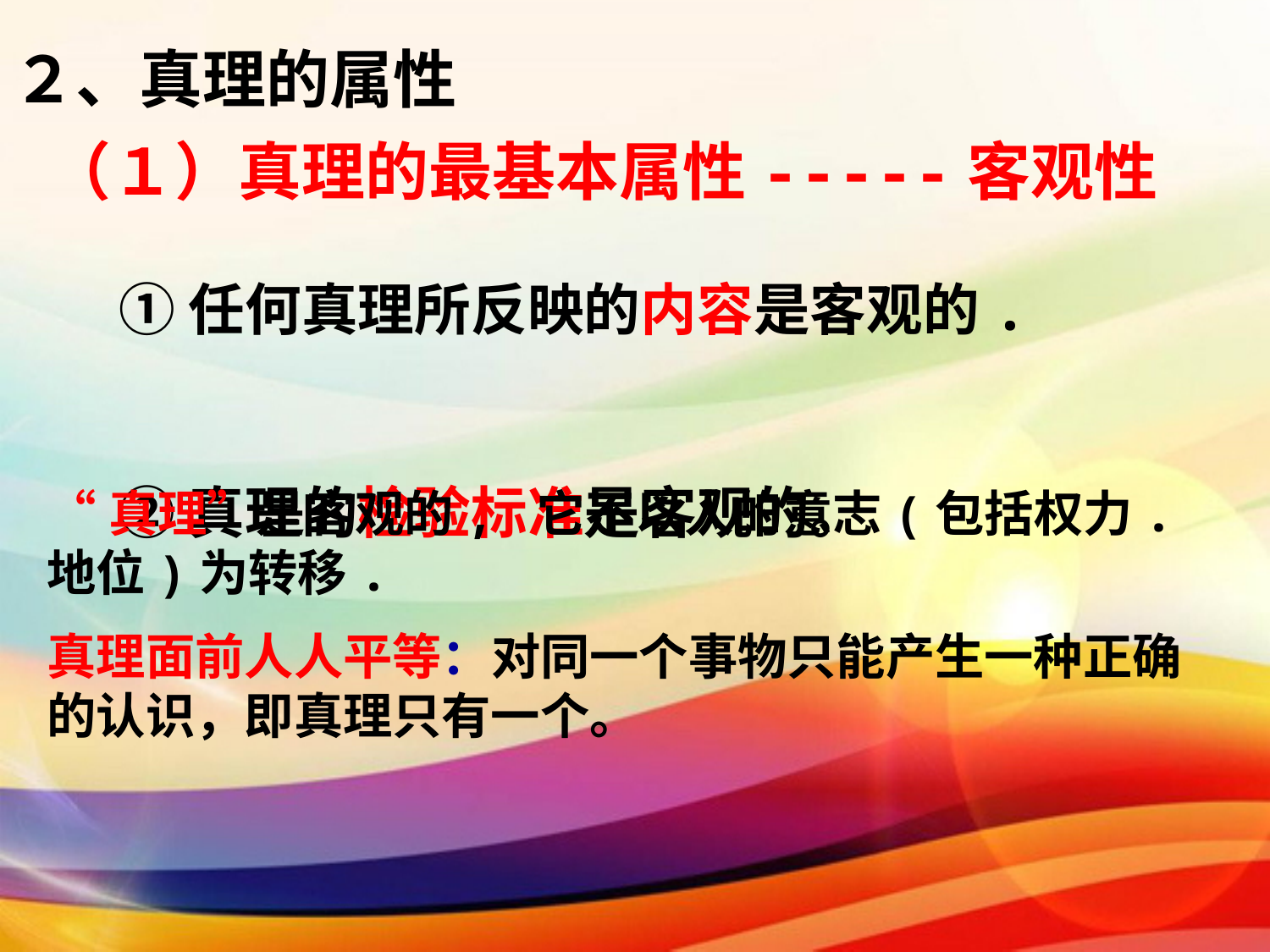

# ２、真理的属性
（１）真理的最基本属性-----客观性
①任何真理所反映的内容是客观的.
②真理的检验标准是客观的。
“真理”是客观的, 它不以人的意志(包括权力.地位)为转移.
真理面前人人平等：对同一个事物只能产生一种正确的认识，即真理只有一个。

13